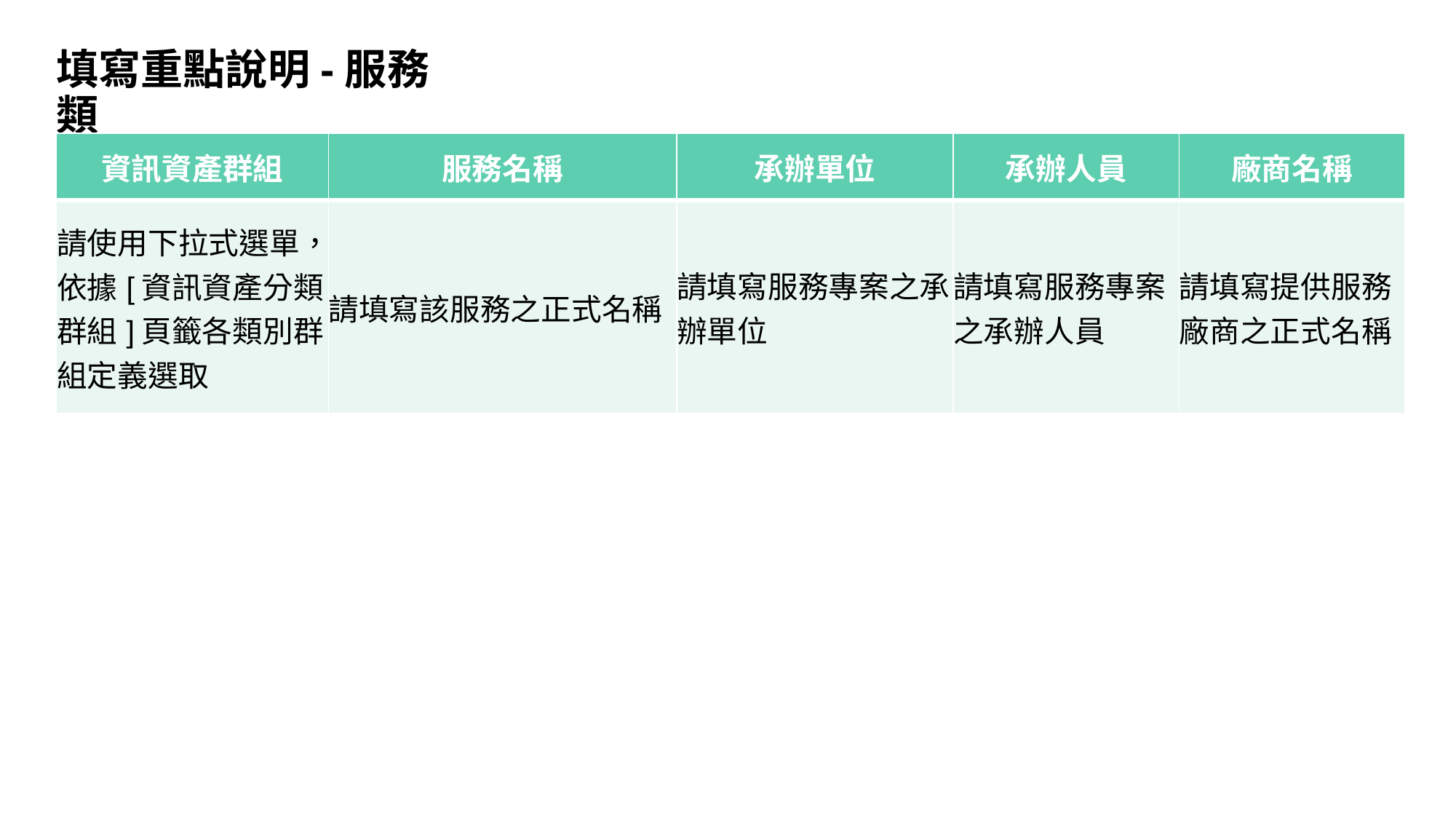

# 填寫重點說明-服務類
| 資訊資產群組 | 服務名稱 | 承辦單位 | 承辦人員 | 廠商名稱 |
| --- | --- | --- | --- | --- |
| 請使用下拉式選單，依據[資訊資產分類群組]頁籤各類別群組定義選取 | 請填寫該服務之正式名稱 | 請填寫服務專案之承辦單位 | 請填寫服務專案之承辦人員 | 請填寫提供服務廠商之正式名稱 |